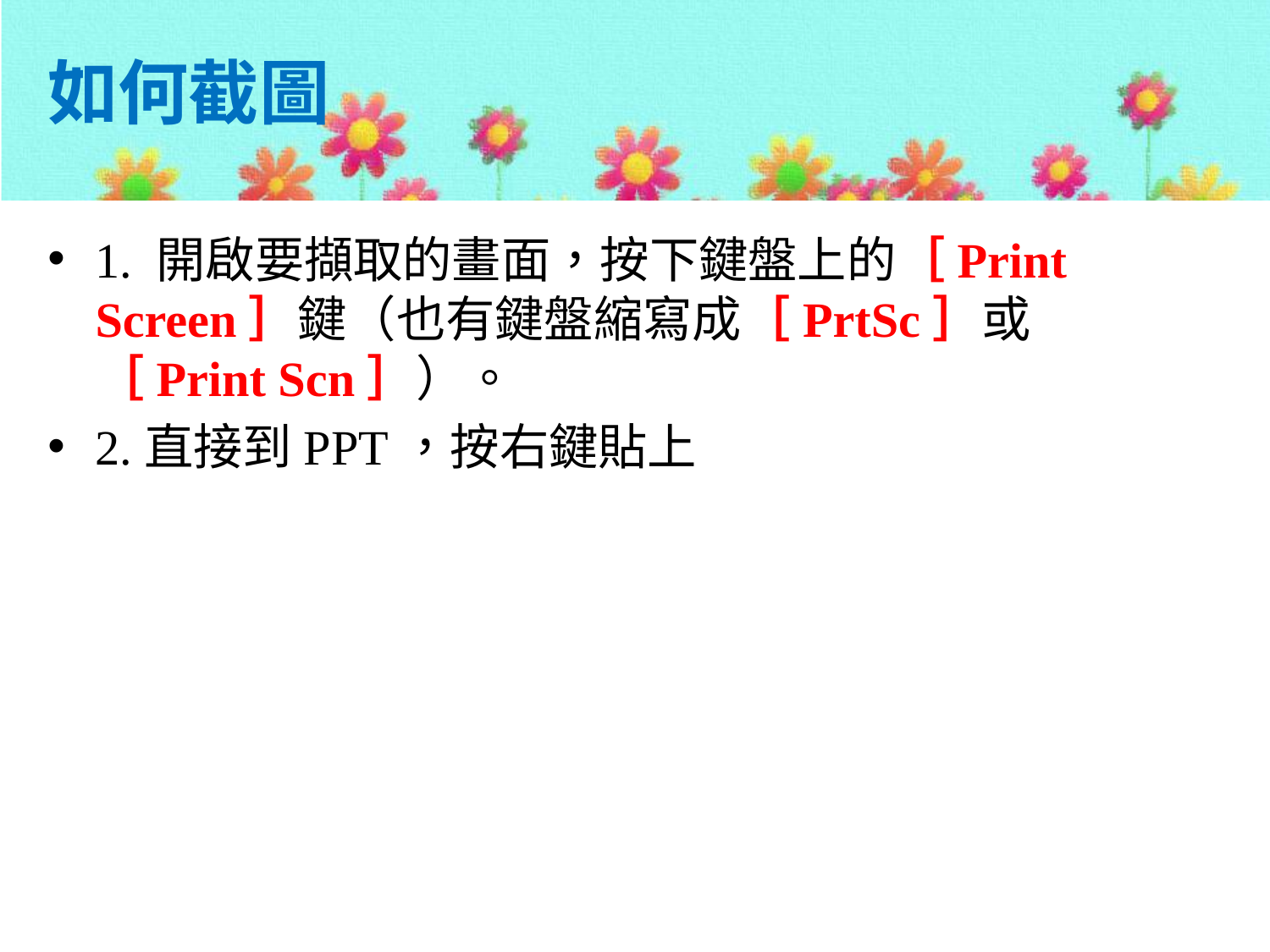

# 如何截圖
1. 開啟要擷取的畫面，按下鍵盤上的［Print Screen］鍵（也有鍵盤縮寫成［PrtSc］或［Print Scn］）。
2.直接到PPT，按右鍵貼上